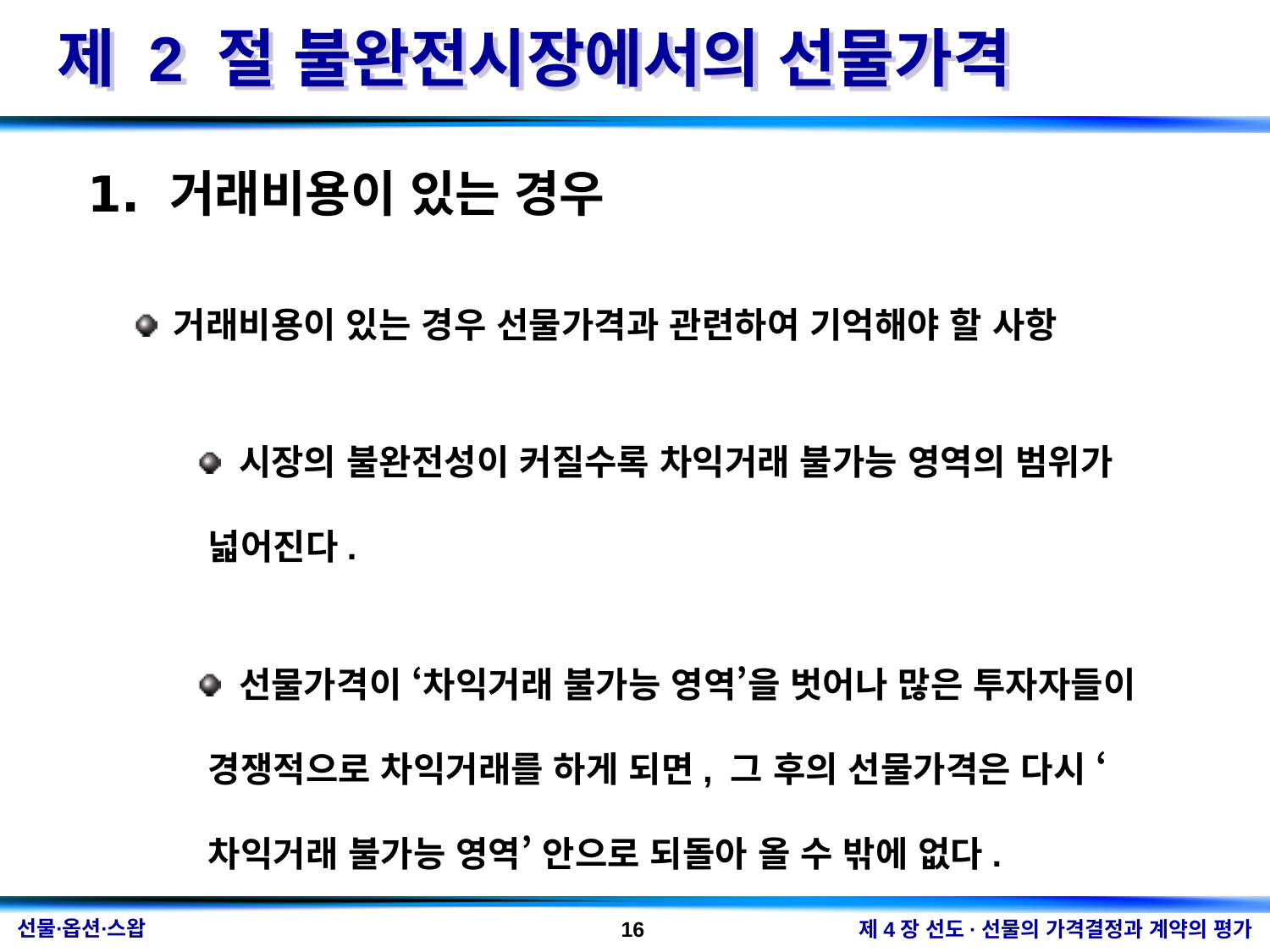

제 2 절 불완전시장에서의 선물가격
1. 거래비용이 있는 경우
 거래비용이 있는 경우 선물가격과 관련하여 기억해야 할 사항
 시장의 불완전성이 커질수록 차익거래 불가능 영역의 범위가 넓어진다.
 선물가격이 ‘차익거래 불가능 영역’을 벗어나 많은 투자자들이 경쟁적으로 차익거래를 하게 되면, 그 후의 선물가격은 다시 ‘차익거래 불가능 영역’ 안으로 되돌아 올 수 밖에 없다.
16